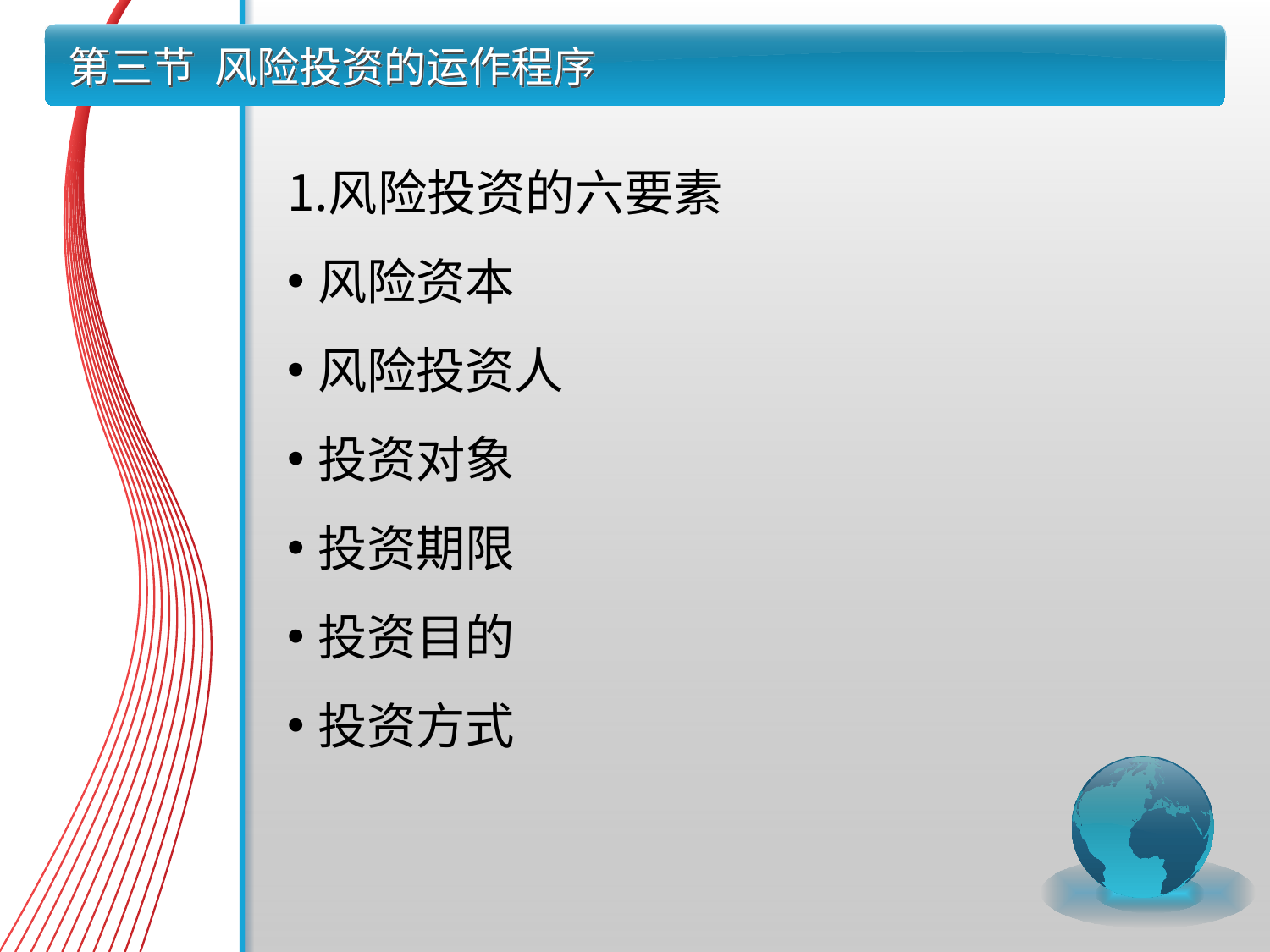

# 第三节  风险投资的运作程序
风险投资的六要素
风险资本
风险投资人
投资对象
投资期限
投资目的
投资方式